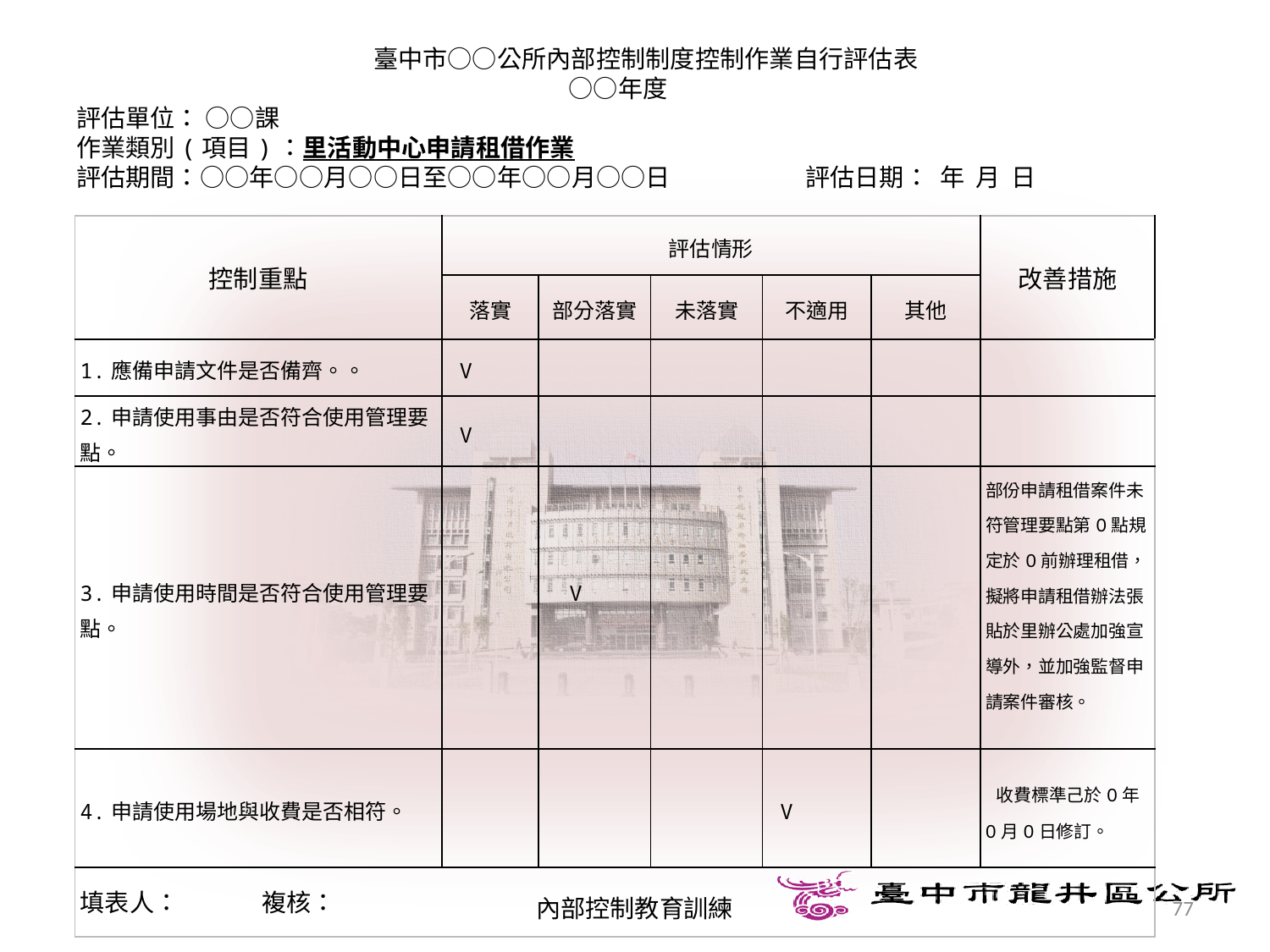

# 臺中市○○公所內部控制制度控制作業自行評估表 　　　　　　　　　　　　　　　　　　　○○年度 評估單位： ○○課 作業類別(項目)：里活動中心申請租借作業 評估期間：○○年○○月○○日至○○年○○月○○日　　　　　  評估日期：  年  月  日
| 控制重點 | 評估情形 |  |  |  |  | 改善措施 |
| --- | --- | --- | --- | --- | --- | --- |
|  | 落實 | 部分落實 | 未落實 | 不適用 | 其他 |  |
| 1.應備申請文件是否備齊。。 | V |  |  |  |  |  |
| 2.申請使用事由是否符合使用管理要點。 | V |  |  |  |  |  |
| 3.申請使用時間是否符合使用管理要點。 |  | V |  |  |  | 部份申請租借案件未符管理要點第O點規定於O前辦理租借，擬將申請租借辦法張貼於里辦公處加強宣導外，並加強監督申請案件審核。 |
| 4.申請使用場地與收費是否相符。 |  |  |  | V |  | 收費標準己於O年O月O日修訂。 |
| 填表人： 複核： |  |  |  |  |  |  |
內部控制教育訓練
77